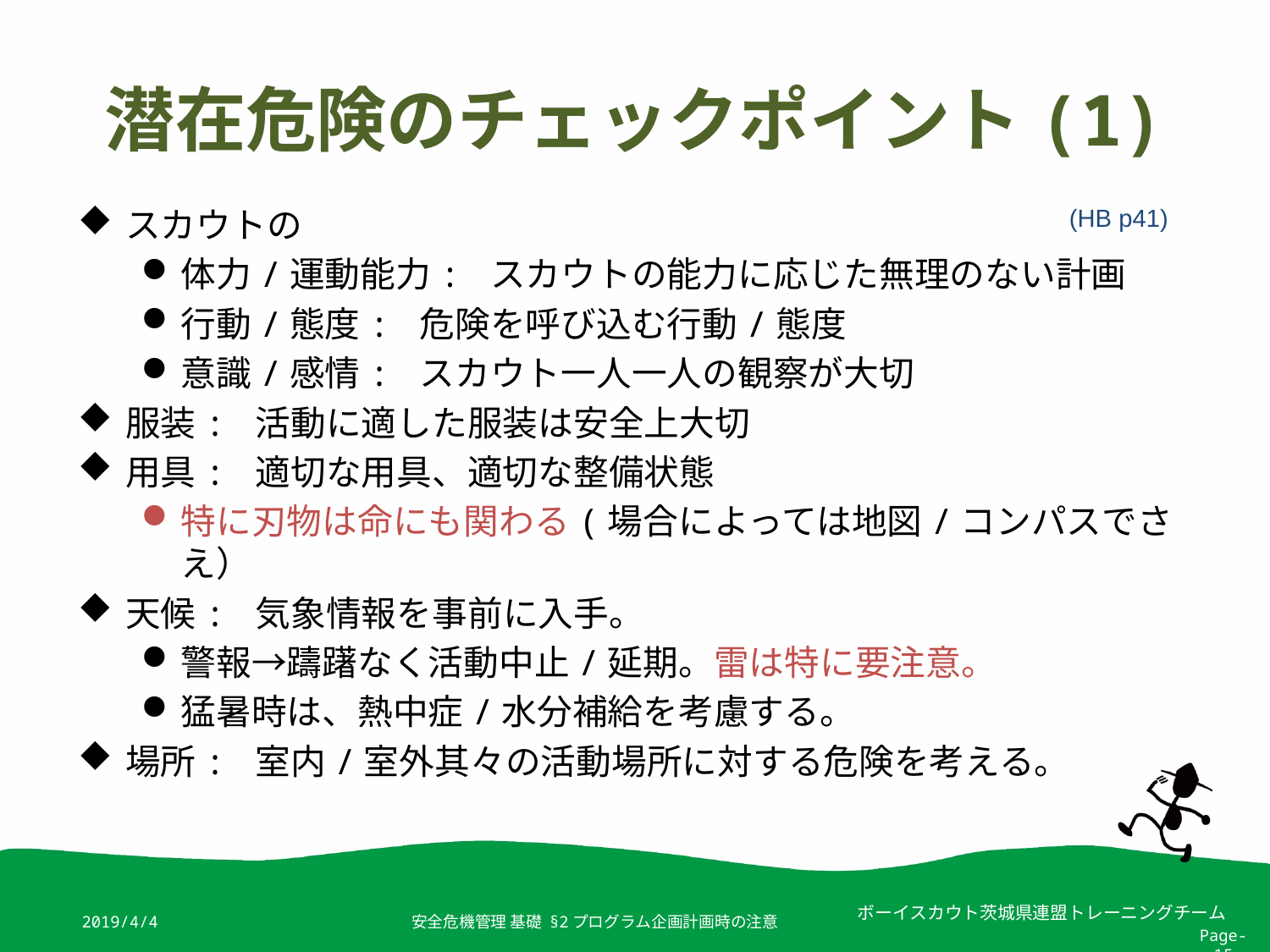

# 潜在危険のチェックポイント(1)
(HB p41)
スカウトの
体力/運動能力: スカウトの能力に応じた無理のない計画
行動/態度: 危険を呼び込む行動/態度
意識/感情: スカウト一人一人の観察が大切
服装: 活動に適した服装は安全上大切
用具: 適切な用具、適切な整備状態
特に刃物は命にも関わる(場合によっては地図/コンパスでさえ）
天候: 気象情報を事前に入手。
警報→躊躇なく活動中止/延期。雷は特に要注意。
猛暑時は、熱中症/水分補給を考慮する。
場所: 室内/室外其々の活動場所に対する危険を考える。

2019/4/4
安全危機管理 基礎 §2プログラム企画計画時の注意
Page-15